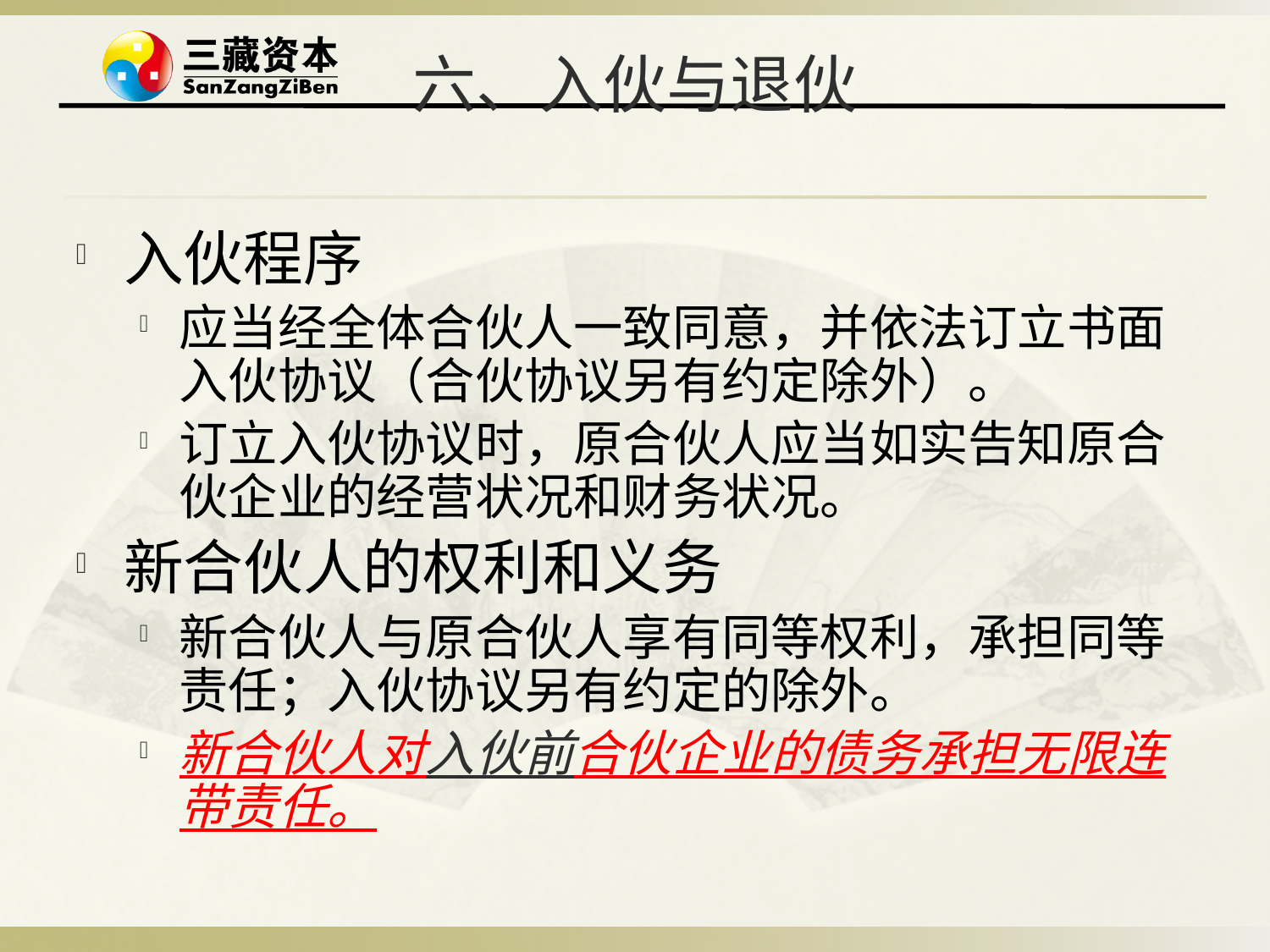

# 六、入伙与退伙
入伙程序
应当经全体合伙人一致同意，并依法订立书面入伙协议（合伙协议另有约定除外）。
订立入伙协议时，原合伙人应当如实告知原合伙企业的经营状况和财务状况。
新合伙人的权利和义务
新合伙人与原合伙人享有同等权利，承担同等责任；入伙协议另有约定的除外。
新合伙人对入伙前合伙企业的债务承担无限连带责任。